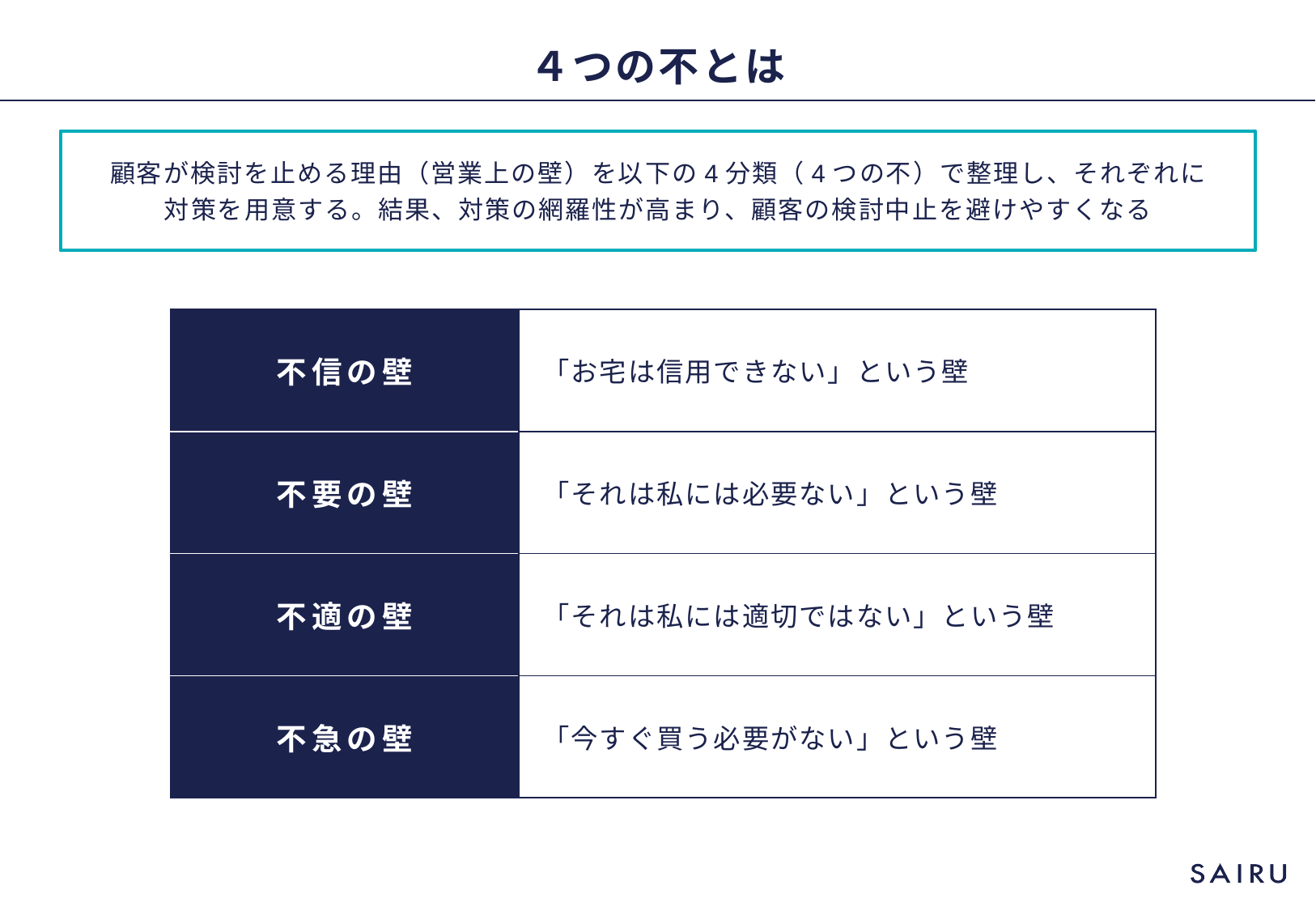

# ４つの不とは
顧客が検討を止める理由（営業上の壁）を以下の4分類（4つの不）で整理し、それぞれに
対策を用意する。結果、対策の網羅性が高まり、顧客の検討中止を避けやすくなる
| 不信の壁 | 「お宅は信用できない」という壁 |
| --- | --- |
| 不要の壁 | 「それは私には必要ない」という壁 |
| 不適の壁 | 「それは私には適切ではない」という壁 |
| 不急の壁 | 「今すぐ買う必要がない」という壁 |